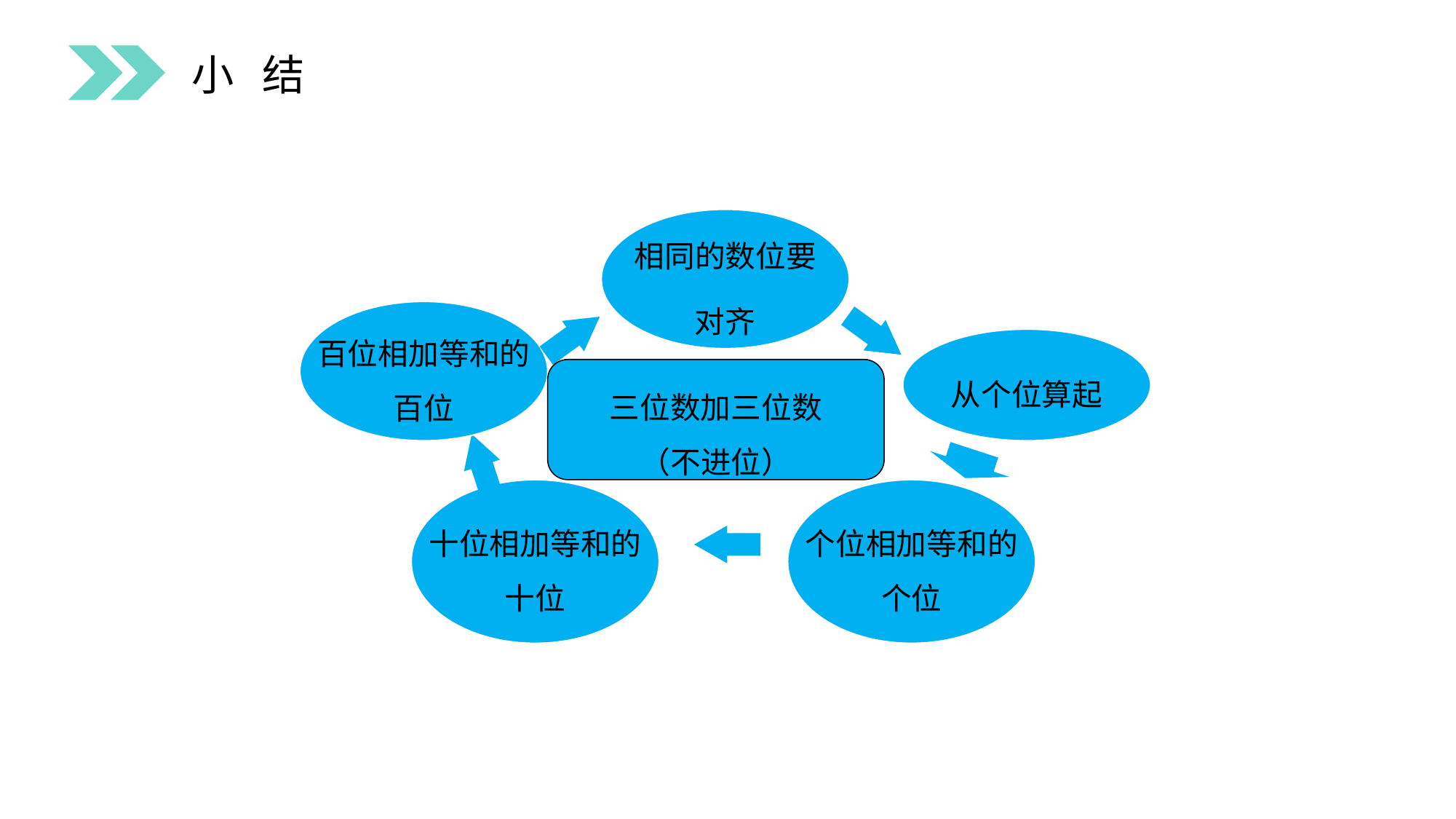

小   结
相同的数位要
对齐
百位相加等和的百位

从个位算起

十位相加等和的十位
个位相加等和的个位

三位数加三位数
（不进位）